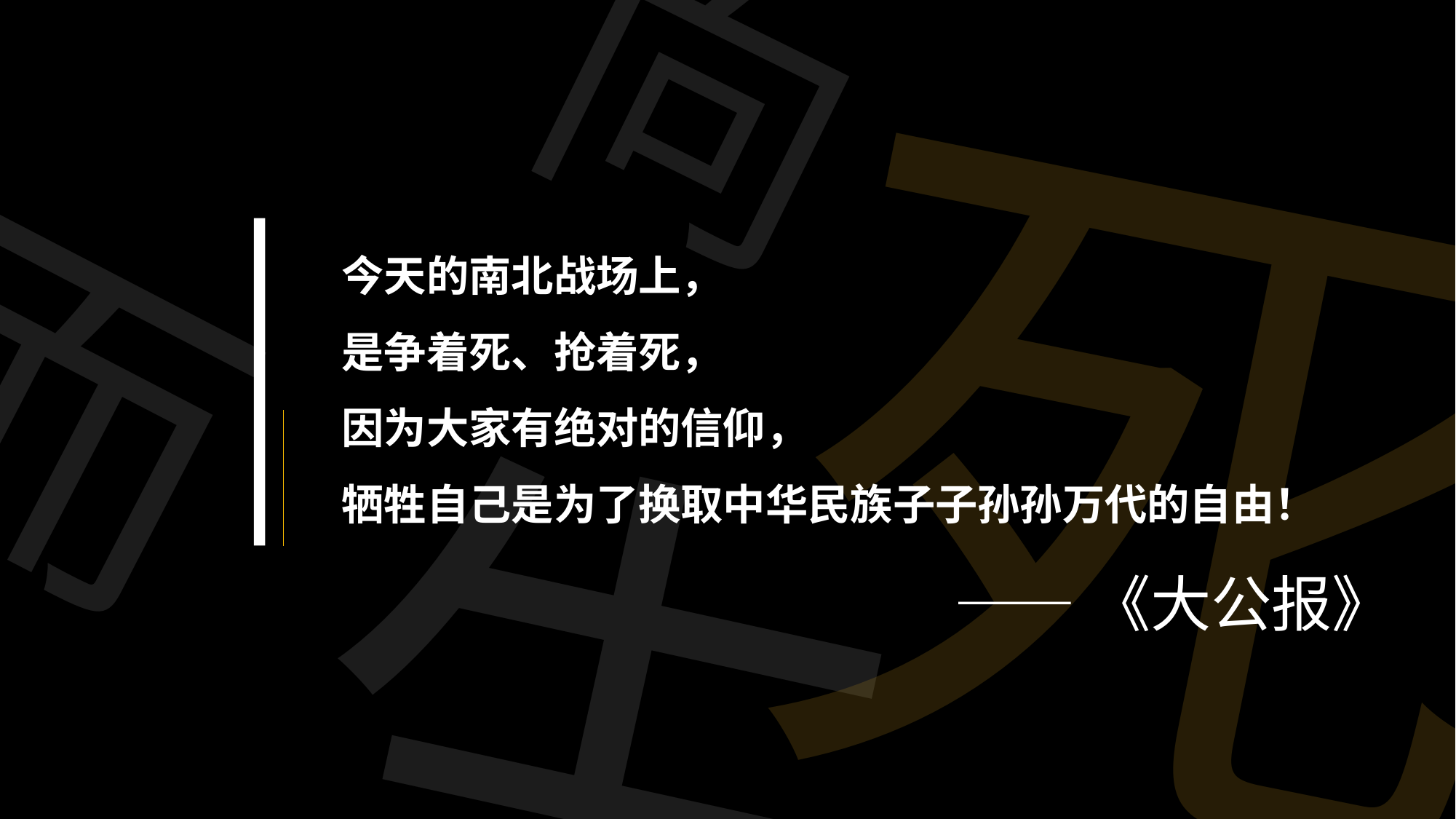

向
死
而

今天的南北战场上，
是争着死、抢着死，
因为大家有绝对的信仰，
牺牲自己是为了换取中华民族子子孙孙万代的自由！
生
 ——《大公报》